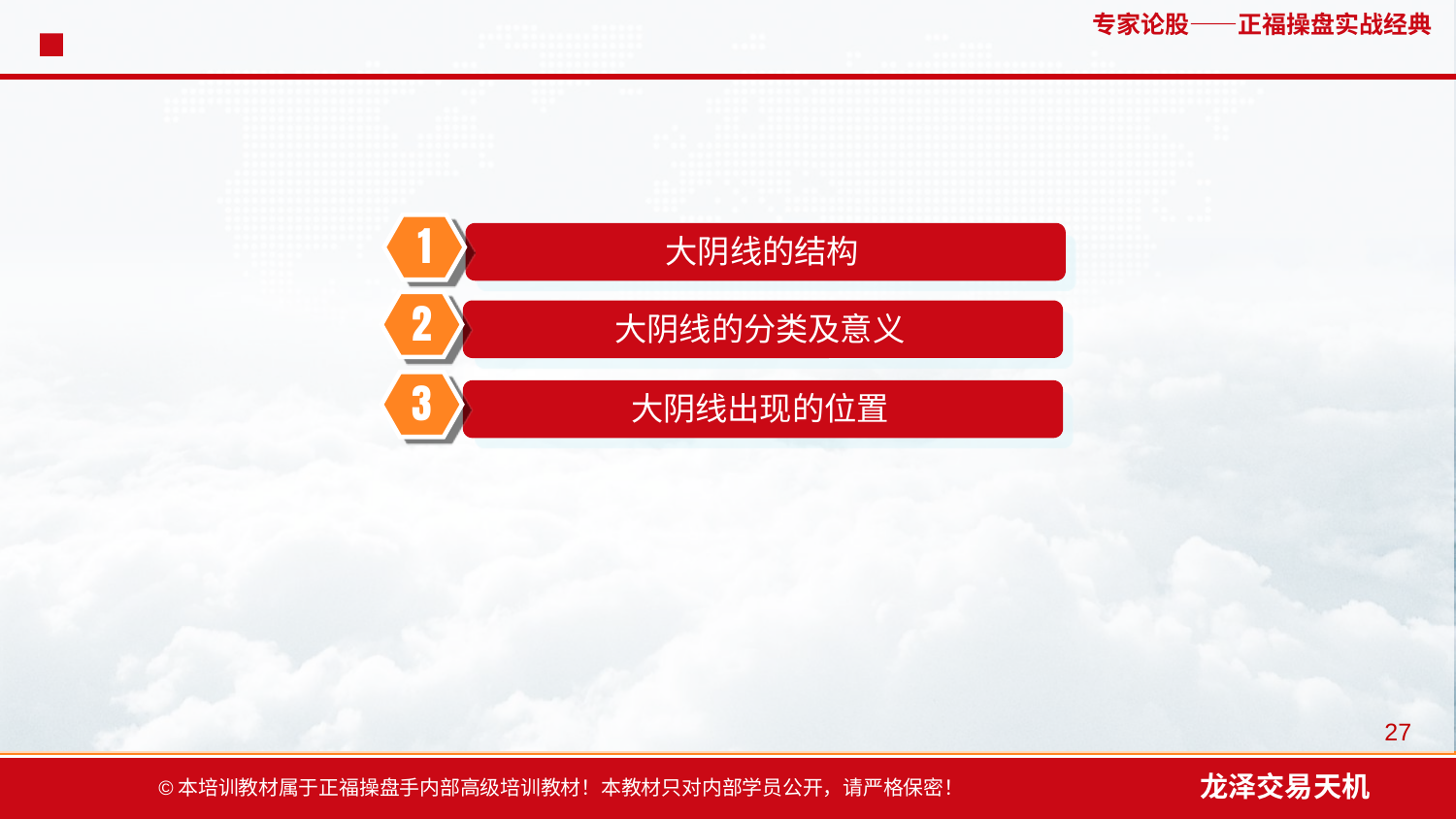

#
大阴线的结构

1
大阴线的分类及意义

2
大阴线出现的位置

3